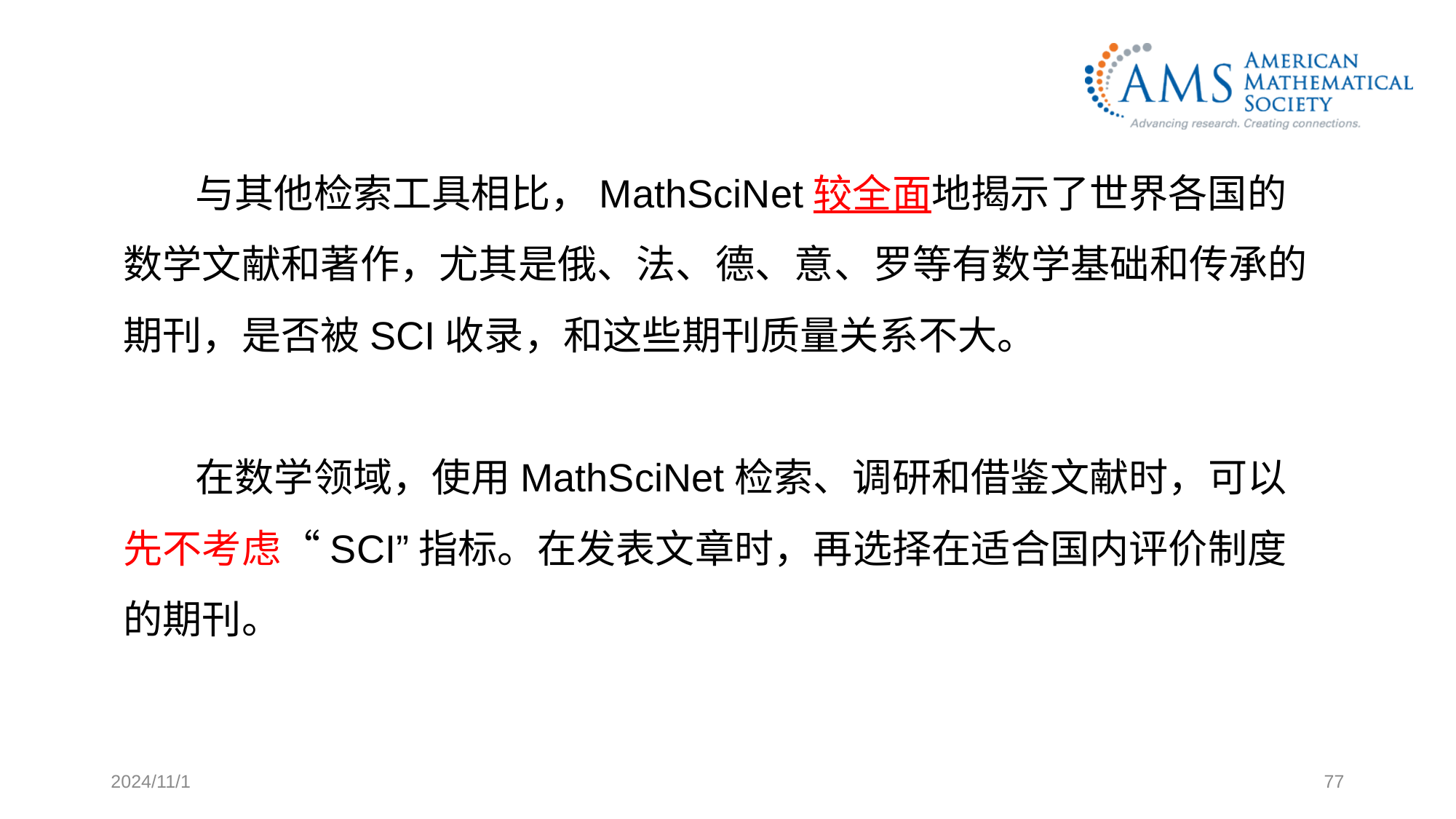

与其他检索工具相比，MathSciNet较全面地揭示了世界各国的数学文献和著作，尤其是俄、法、德、意、罗等有数学基础和传承的期刊，是否被SCI收录，和这些期刊质量关系不大。

       在数学领域，使用MathSciNet检索、调研和借鉴文献时，可以先不考虑“SCI”指标。在发表文章时，再选择在适合国内评价制度的期刊。
2024/11/1
77